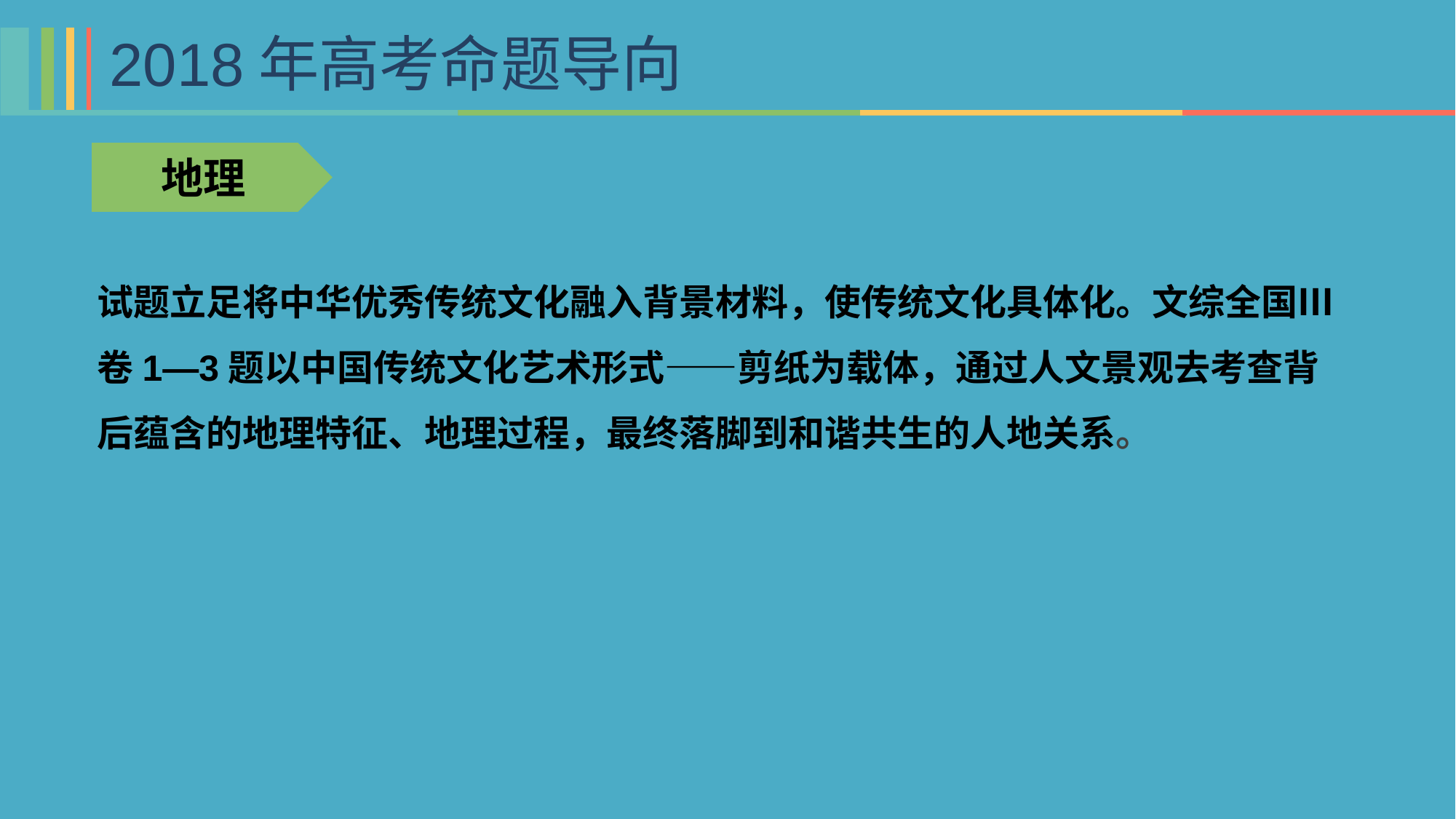

2018年高考命题导向

地理
试题立足将中华优秀传统文化融入背景材料，使传统文化具体化。文综全国Ⅲ卷1—3题以中国传统文化艺术形式——剪纸为载体，通过人文景观去考查背后蕴含的地理特征、地理过程，最终落脚到和谐共生的人地关系。